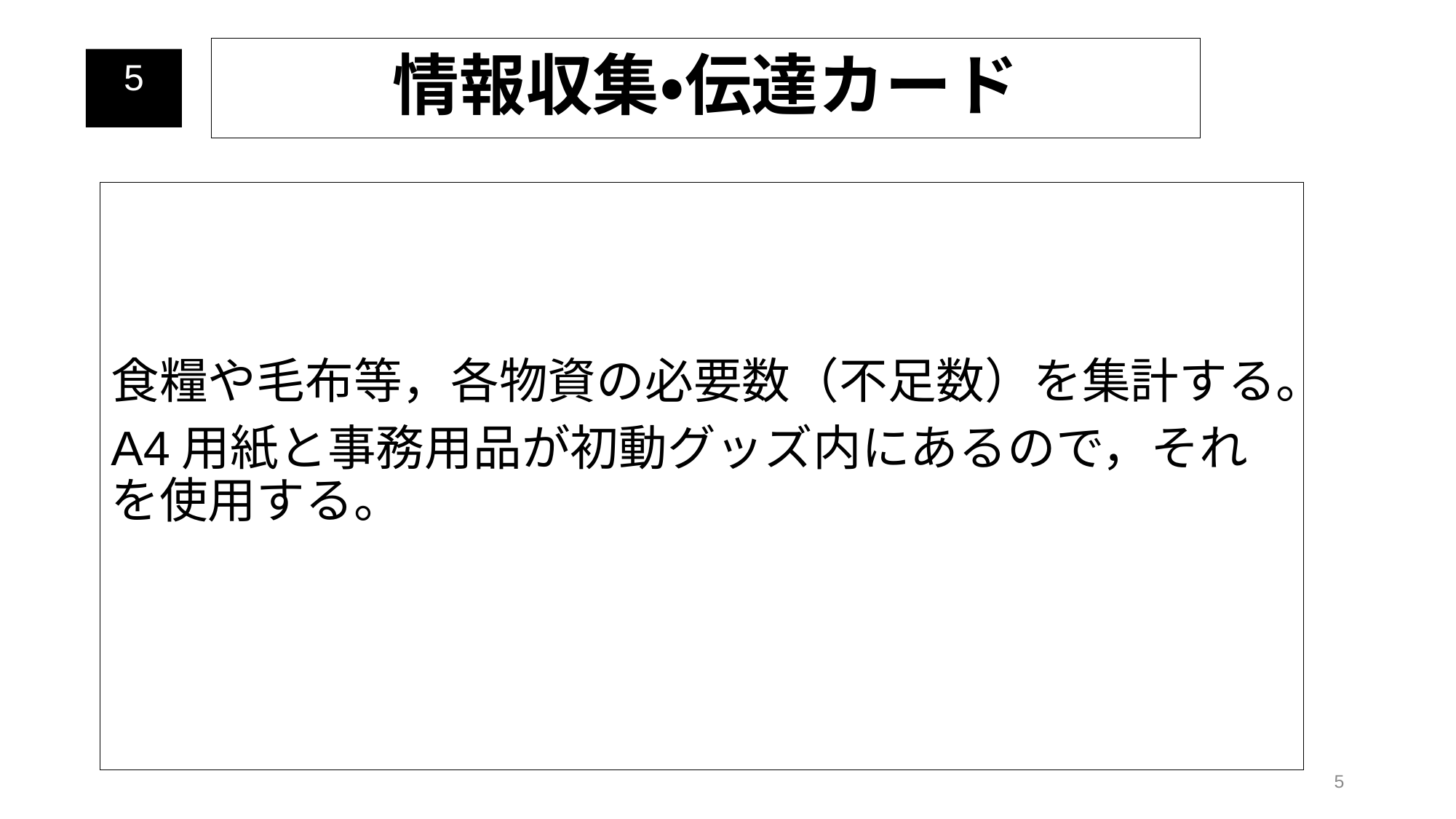

情報収集・伝達カード
5
食糧や毛布等，各物資の必要数（不足数）を集計する。
A4用紙と事務用品が初動グッズ内にあるので，それを使用する。

5